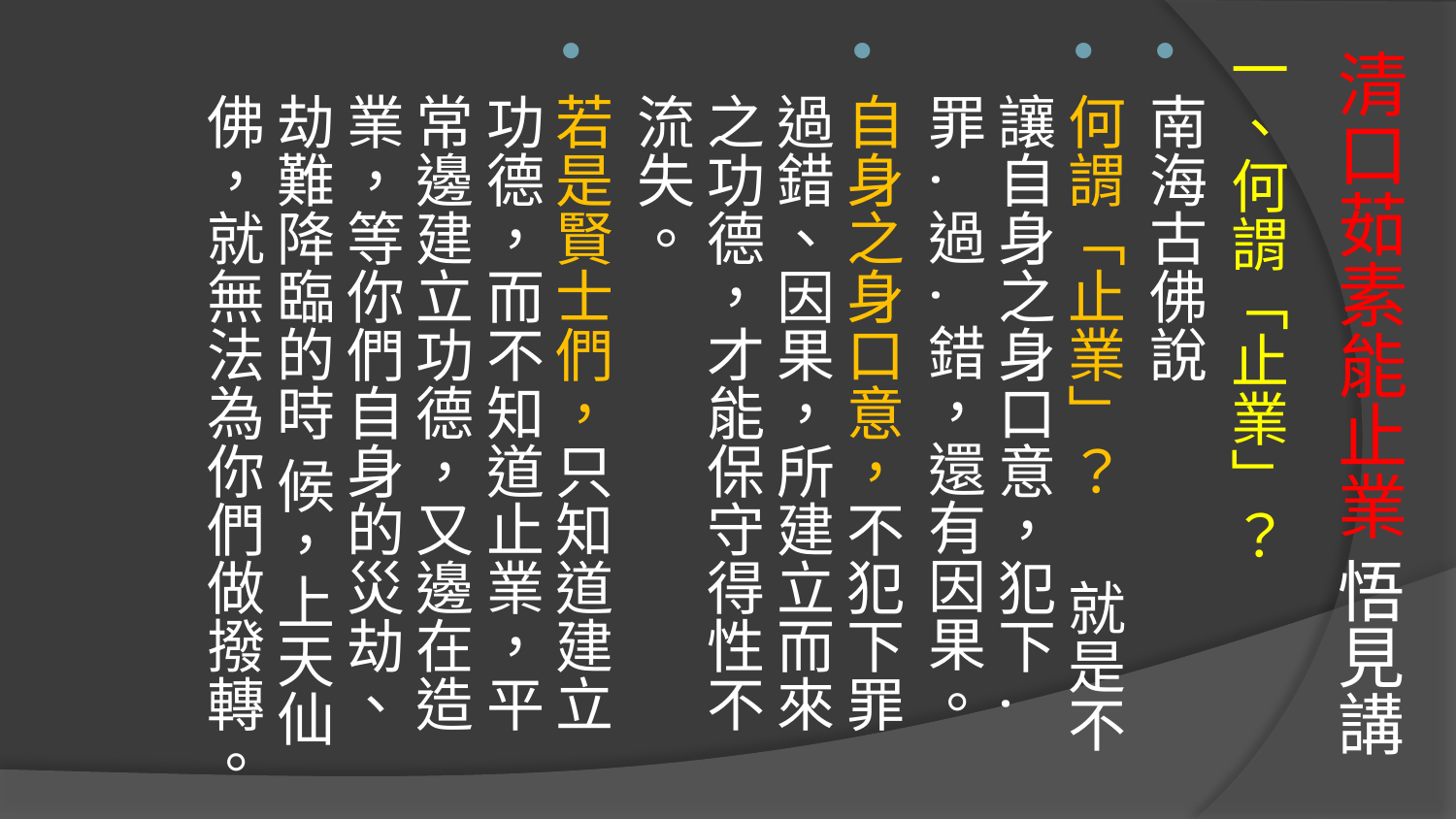

# 清口茹素能止業 悟見講
一、何謂「止業」？
南海古佛說
何謂「止業」？      就是不讓自身之身口意，犯下.罪.過.錯，還有因果。
自身之身口意，不犯下罪過錯、因果，所建立而來之功德，才能保守得性不流失。
若是賢士們，只知道建立功德，而不知道止業，平常邊建立功德，又邊在造業，等你們自身的災劫、劫難降臨的時 候，上天仙佛，就無法為你們做撥轉。